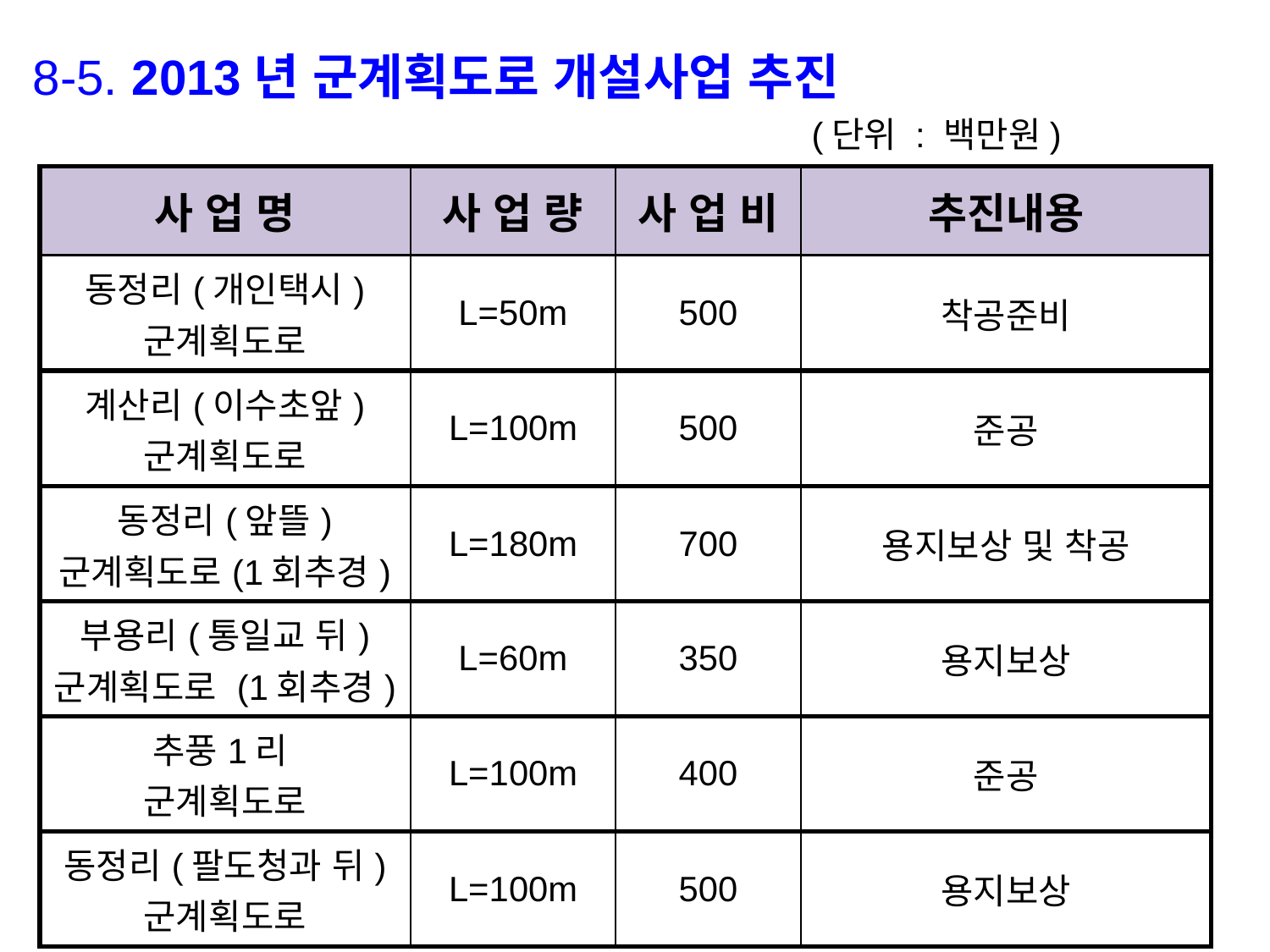

8-5. 2013년 군계획도로 개설사업 추진
                                                                                (단위 : 백만원)
| 사 업 명 | 사 업 량 | 사 업 비 | 추진내용 |  |
| --- | --- | --- | --- | --- |
| 동정리(개인택시) 군계획도로 | L=50m | 500 | 착공준비 |  |
| 계산리(이수초앞) 군계획도로 | L=100m | 500 | 준공 |  |
| 동정리(앞뜰) 군계획도로(1회추경) | L=180m | 700 | 용지보상 및 착공 |  |
| 부용리(통일교 뒤) 군계획도로 (1회추경) | L=60m | 350 | 용지보상 |  |
| 추풍1리 군계획도로 | L=100m | 400 | 준공 |  |
| 동정리(팔도청과 뒤) 군계획도로 | L=100m | 500 | 용지보상 |  |